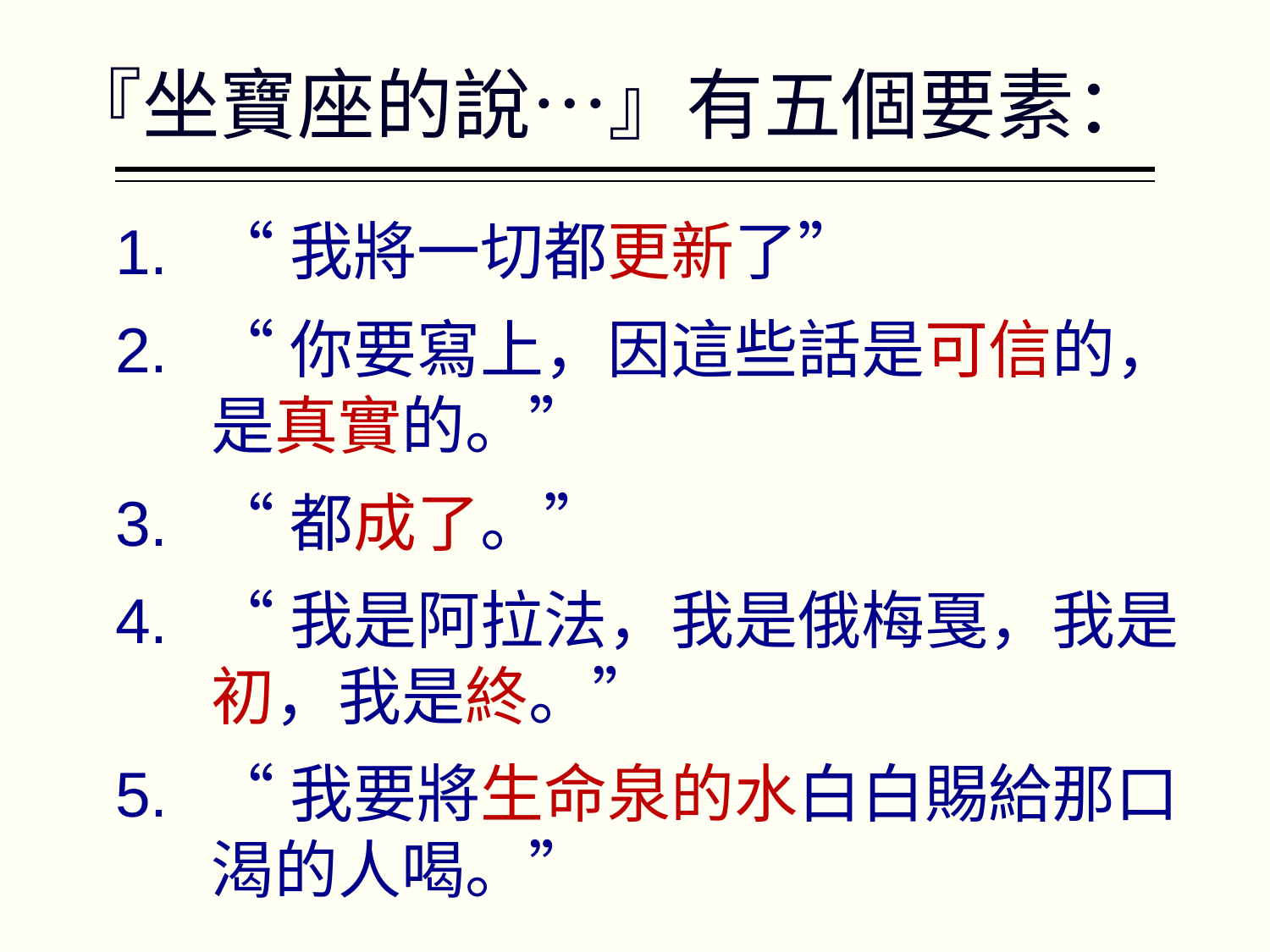

# 『坐寶座的說…』有五個要素：
“我將一切都更新了”
“你要寫上，因這些話是可信的，是真實的。”
“都成了。”
“我是阿拉法，我是俄梅戛，我是初，我是終。”
“我要將生命泉的水白白賜給那口渴的人喝。”